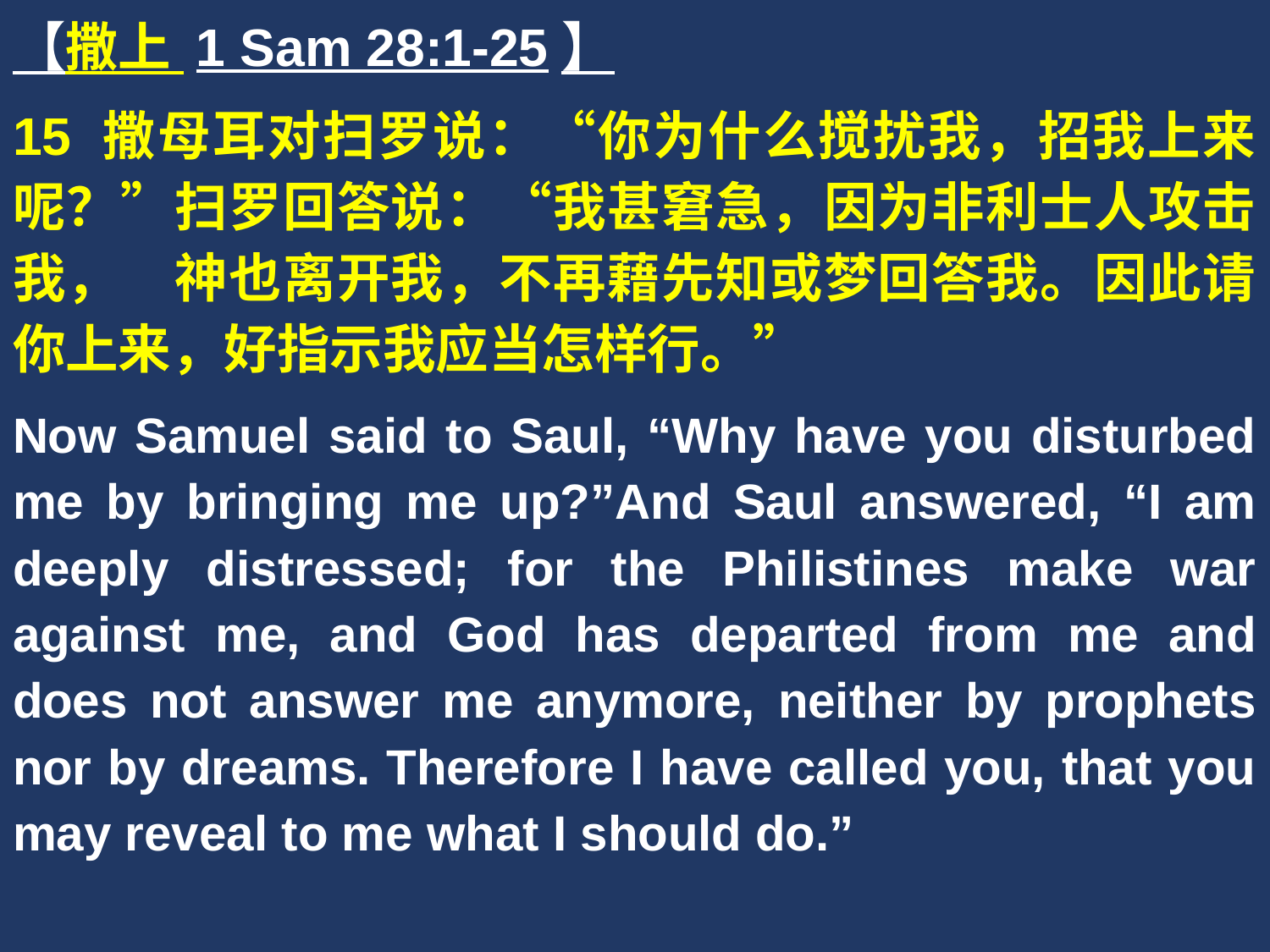

【撒上 1 Sam 28:1-25】
15 撒母耳对扫罗说：“你为什么搅扰我，招我上来呢？”扫罗回答说：“我甚窘急，因为非利士人攻击我，　神也离开我，不再藉先知或梦回答我。因此请你上来，好指示我应当怎样行。”
Now Samuel said to Saul, “Why have you disturbed me by bringing me up?”And Saul answered, “I am deeply distressed; for the Philistines make war against me, and God has departed from me and does not answer me anymore, neither by prophets nor by dreams. Therefore I have called you, that you may reveal to me what I should do.”